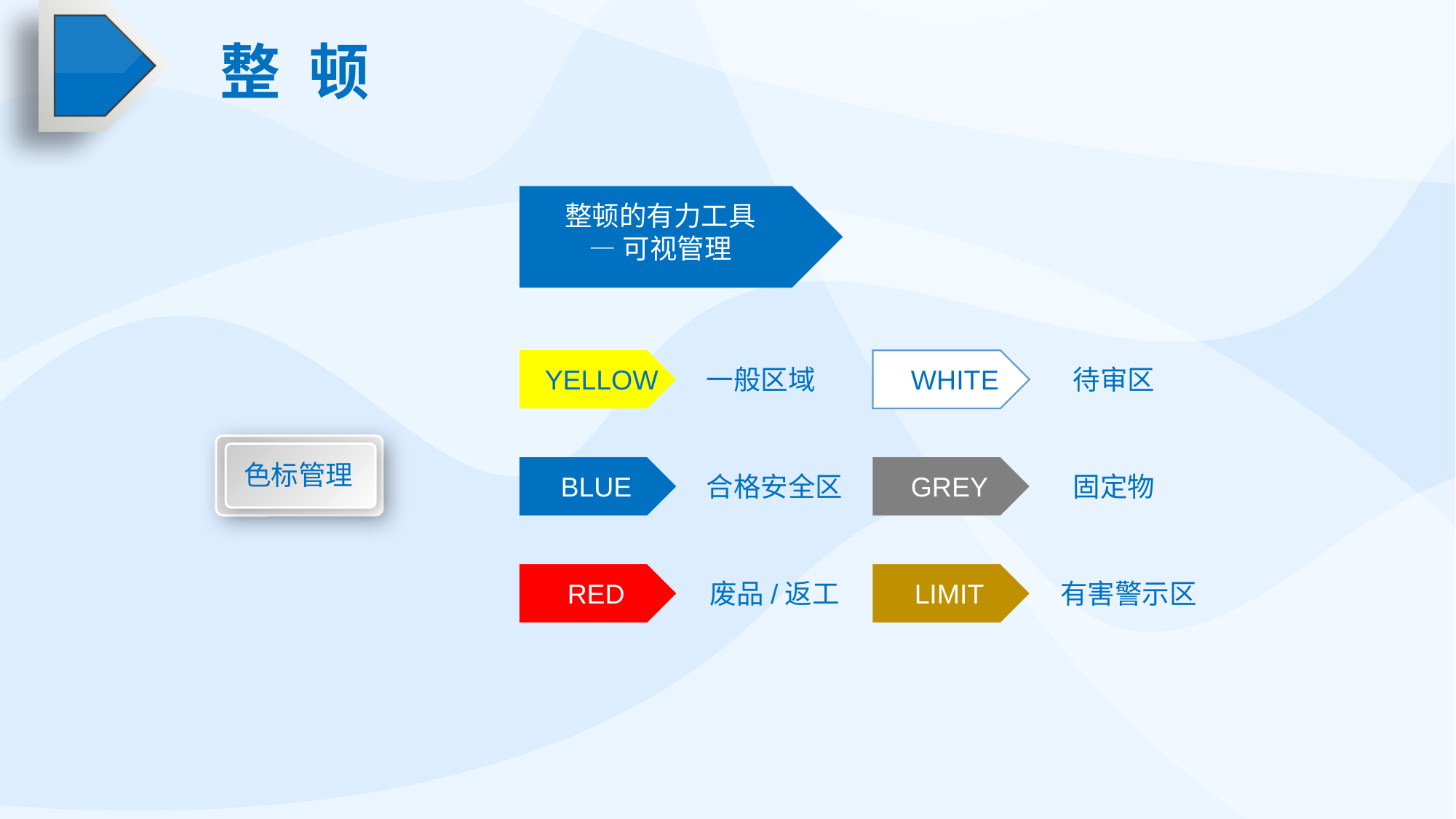

整  顿

整顿的有力工具
—可视管理

YELLOW

WHITE
一般区域
待审区

色标管理

BLUE

GREY
合格安全区
固定物

RED

LIMIT
废品/返工
有害警示区